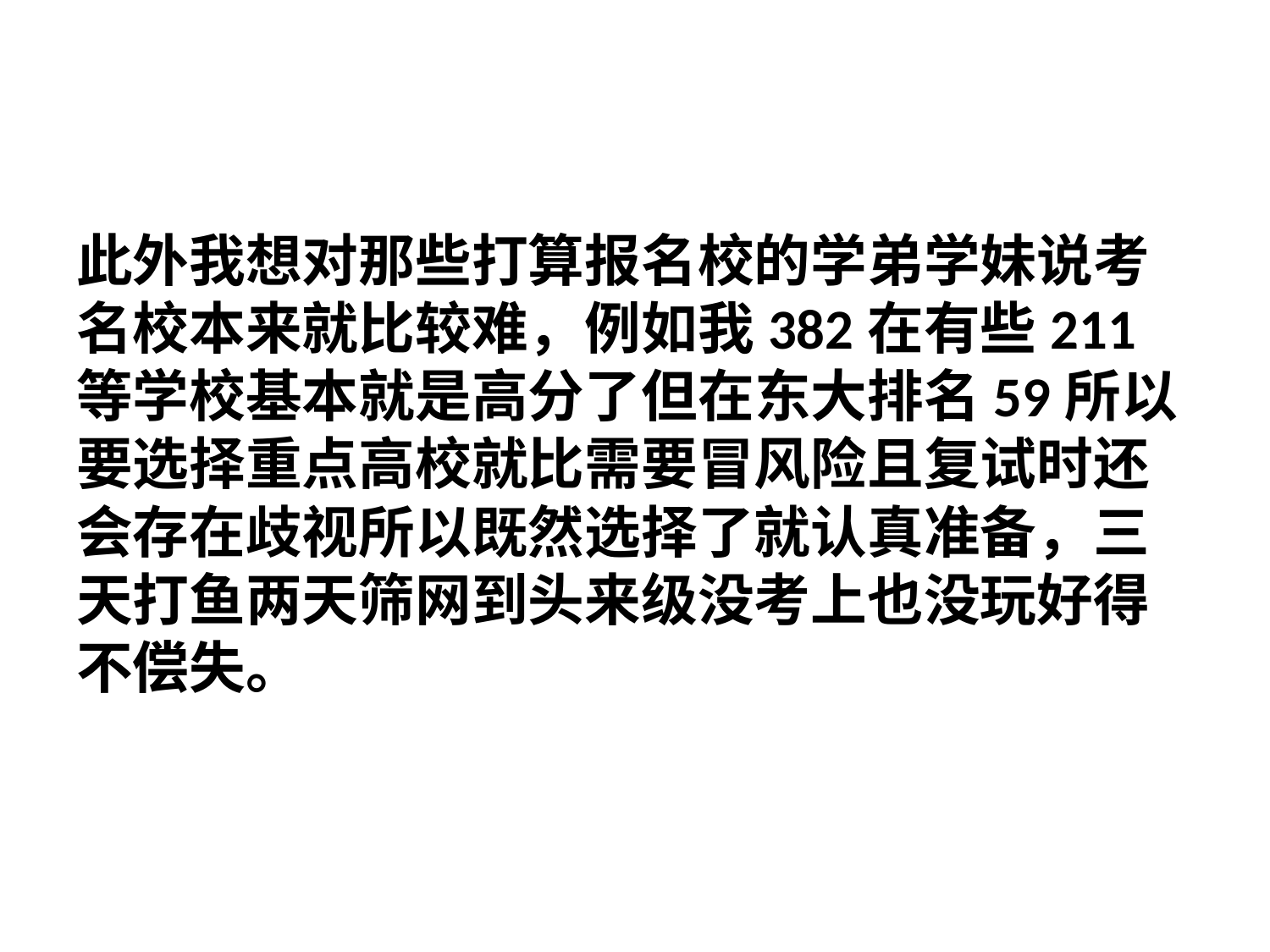

# 此外我想对那些打算报名校的学弟学妹说考名校本来就比较难，例如我382在有些211等学校基本就是高分了但在东大排名59所以要选择重点高校就比需要冒风险且复试时还会存在歧视所以既然选择了就认真准备，三天打鱼两天筛网到头来级没考上也没玩好得不偿失。